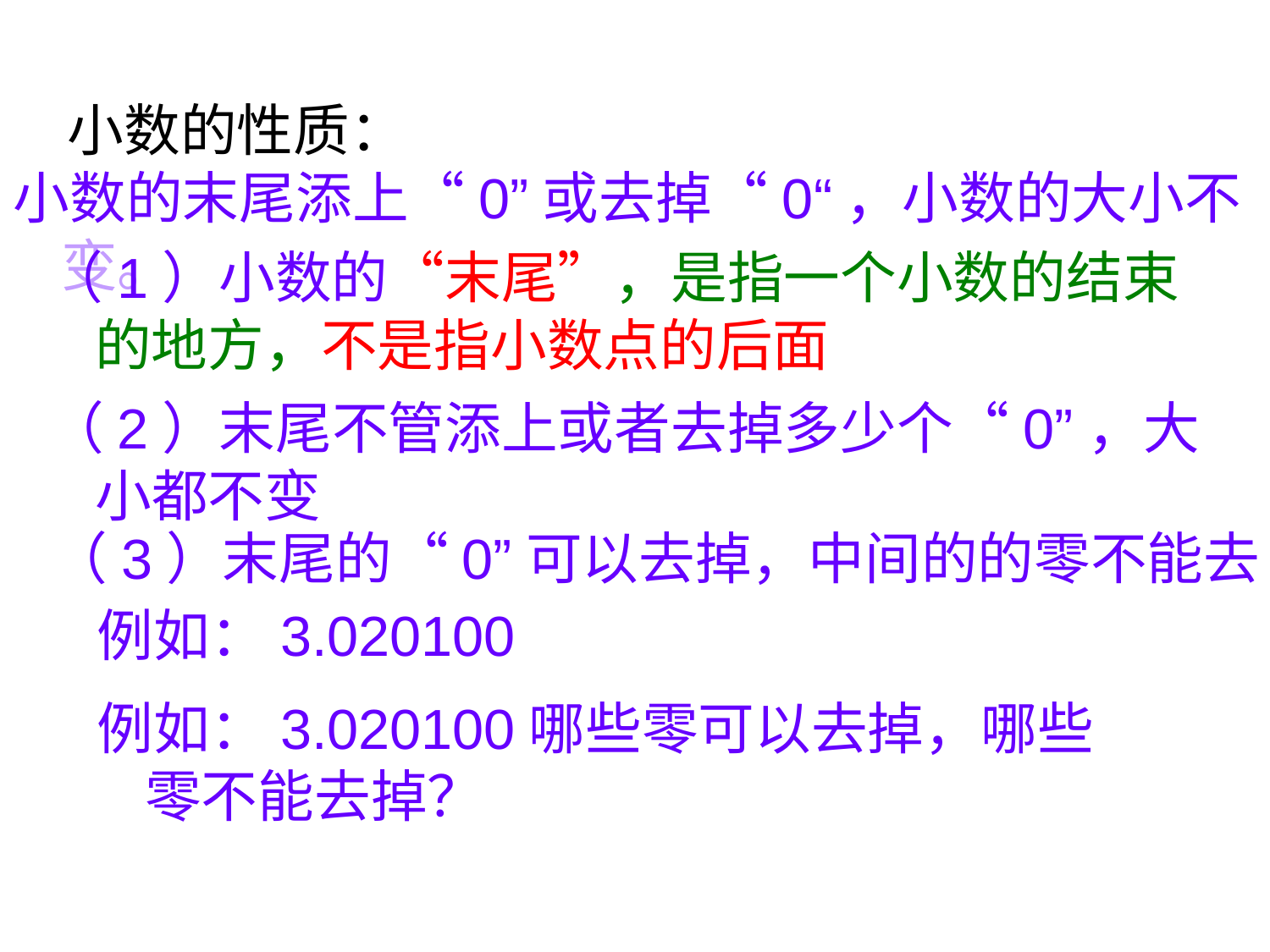

小数的性质：
小数的末尾添上“0”或去掉“0“，小数的大小不变。
（1）小数的“末尾”，是指一个小数的结束的地方，不是指小数点的后面
（2）末尾不管添上或者去掉多少个“0”，大小都不变
（3）末尾的“0”可以去掉，中间的的零不能去
例如：3.020100
例如：3.020100哪些零可以去掉，哪些零不能去掉？